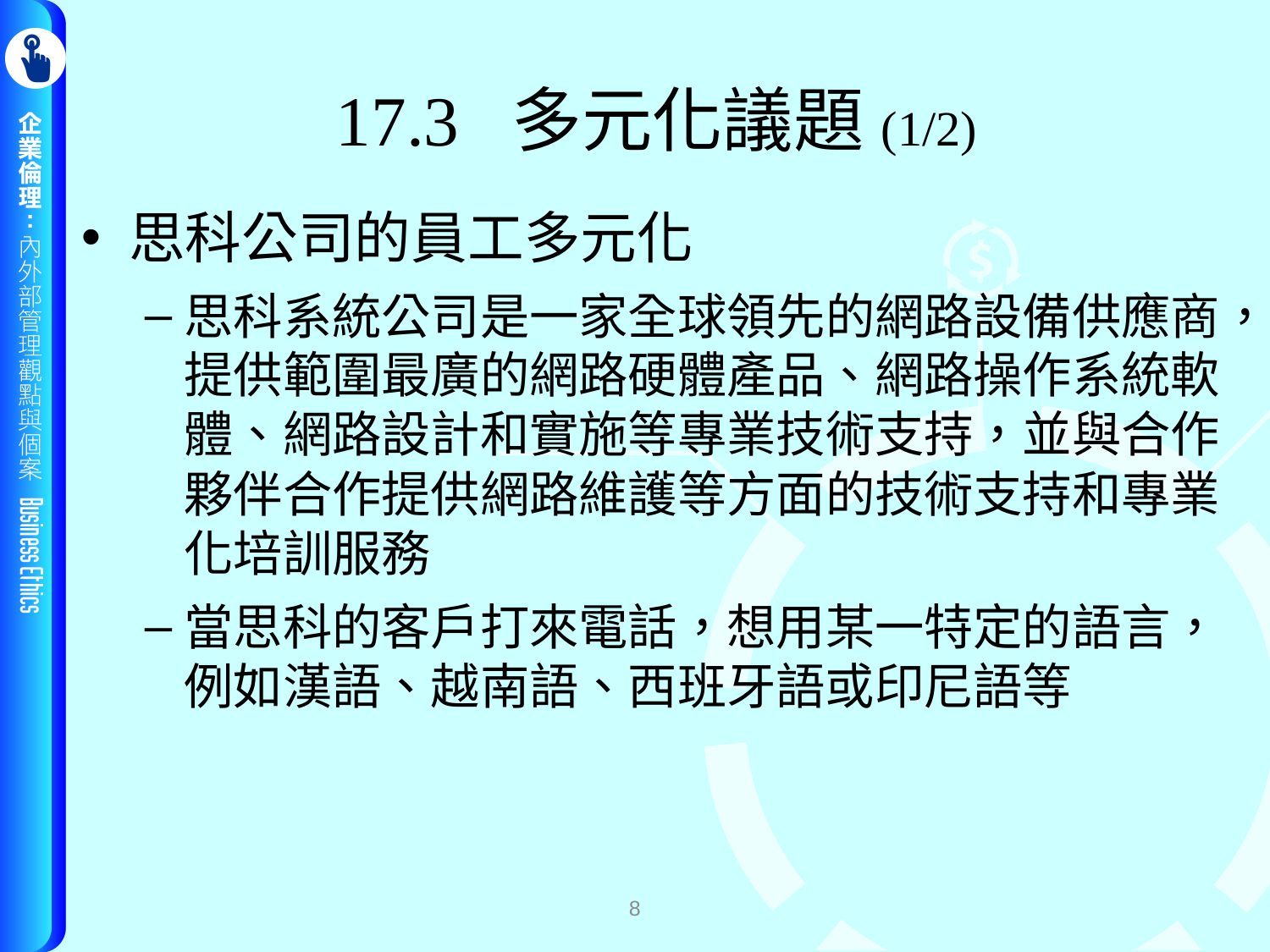

# 17.3  多元化議題(1/2)
思科公司的員工多元化
思科系統公司是一家全球領先的網路設備供應商，提供範圍最廣的網路硬體產品、網路操作系統軟體、網路設計和實施等專業技術支持，並與合作夥伴合作提供網路維護等方面的技術支持和專業化培訓服務
當思科的客戶打來電話，想用某一特定的語言，例如漢語、越南語、西班牙語或印尼語等
8